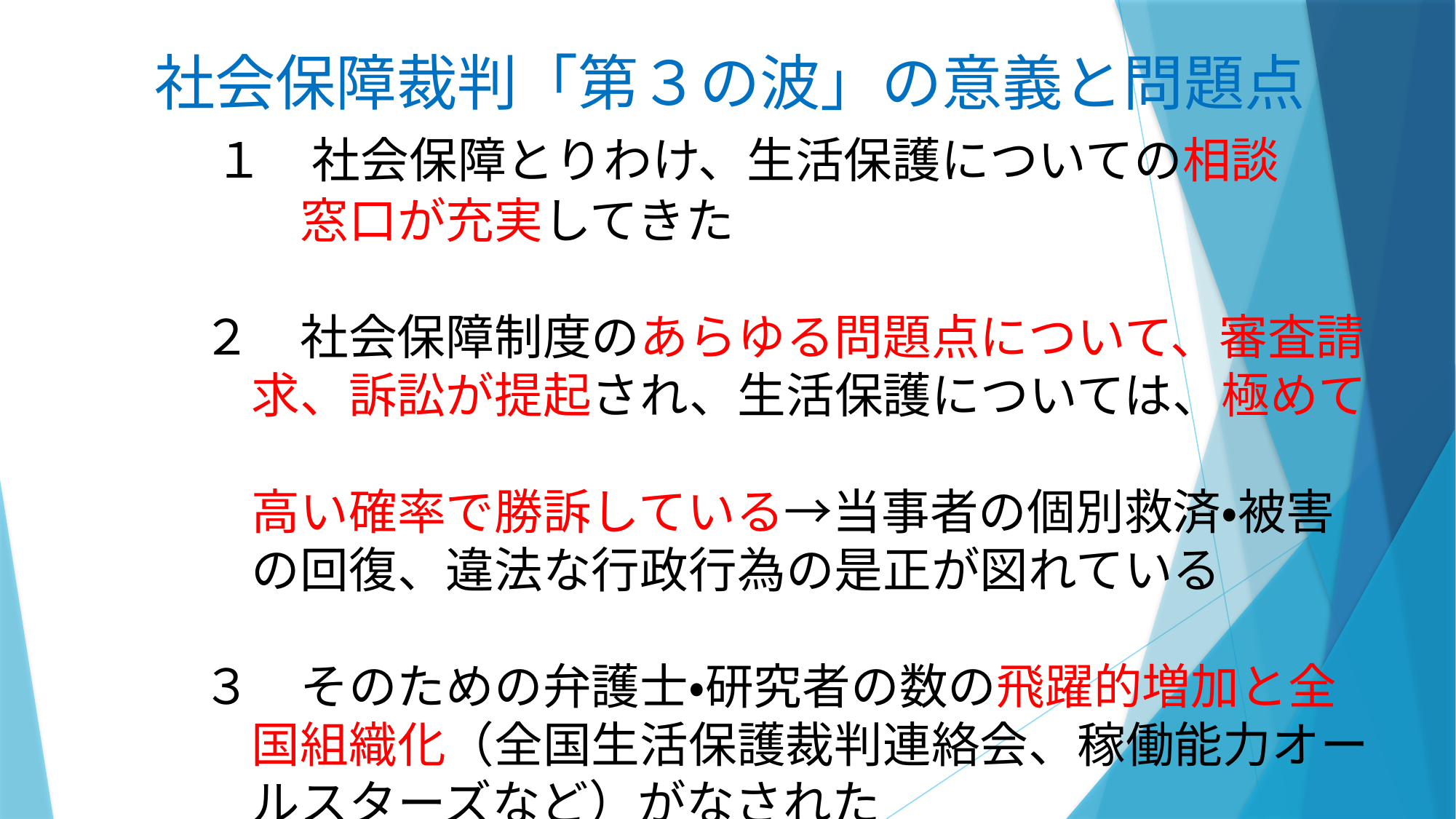

社会保障裁判「第３の波」の意義と問題点
　１　社会保障とりわけ、生活保護についての相談
　　　窓口が充実してきた

　２　社会保障制度のあらゆる問題点について、審査請
　　求、訴訟が提起され、生活保護については、極めて
　　高い確率で勝訴している→当事者の個別救済・被害
　　の回復、違法な行政行為の是正が図れている

　３　そのための弁護士・研究者の数の飛躍的増加と全
　　国組織化（全国生活保護裁判連絡会、稼働能力オー
　　ルスターズなど）がなされた